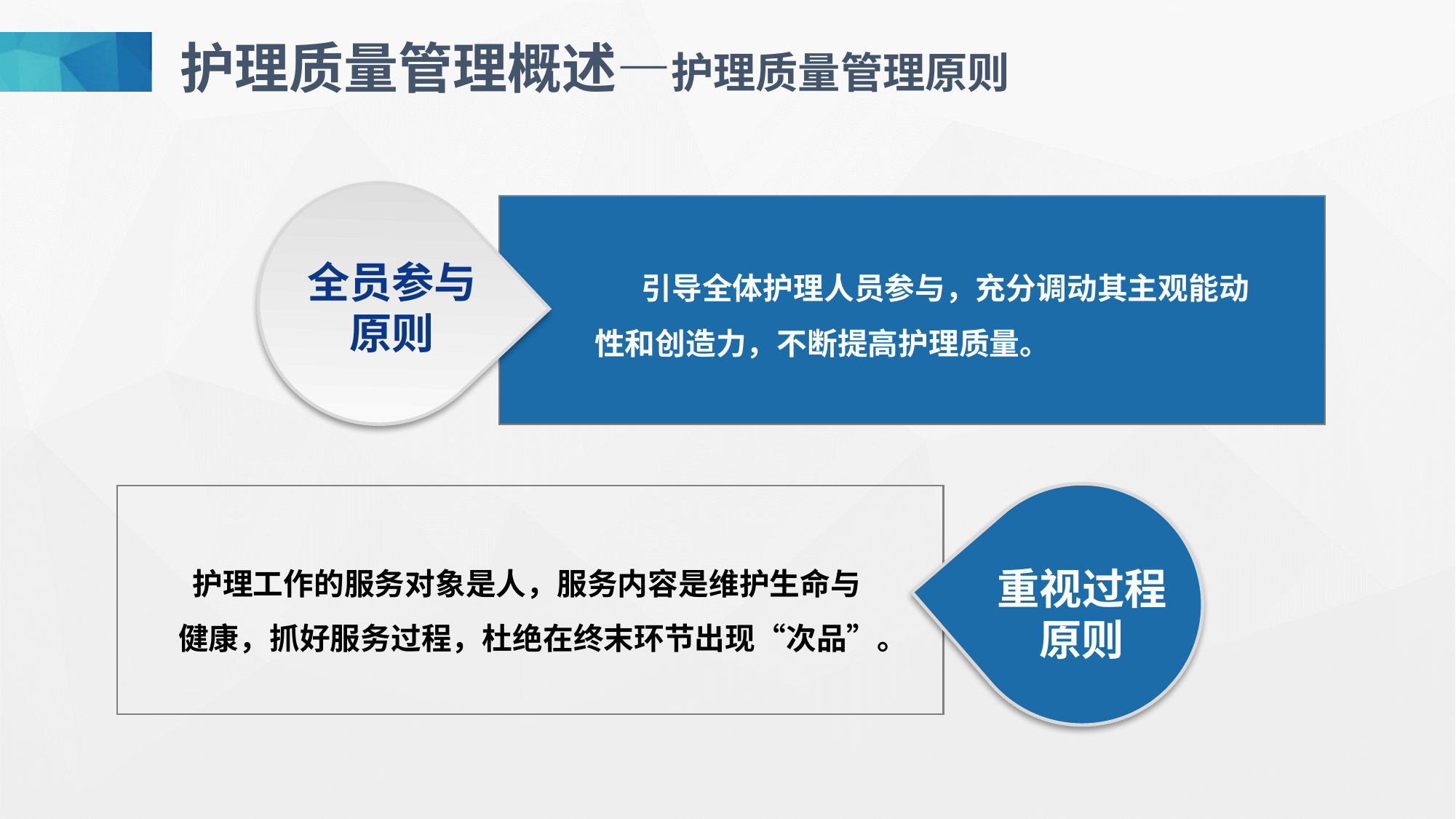

护理质量管理概述—护理质量管理原则

     引导全体护理人员参与，充分调动其主观能动性和创造力，不断提高护理质量。
全员参与
原则

 护理工作的服务对象是人，服务内容是维护生命与健康，抓好服务过程，杜绝在终末环节出现“次品”。
重视过程
原则